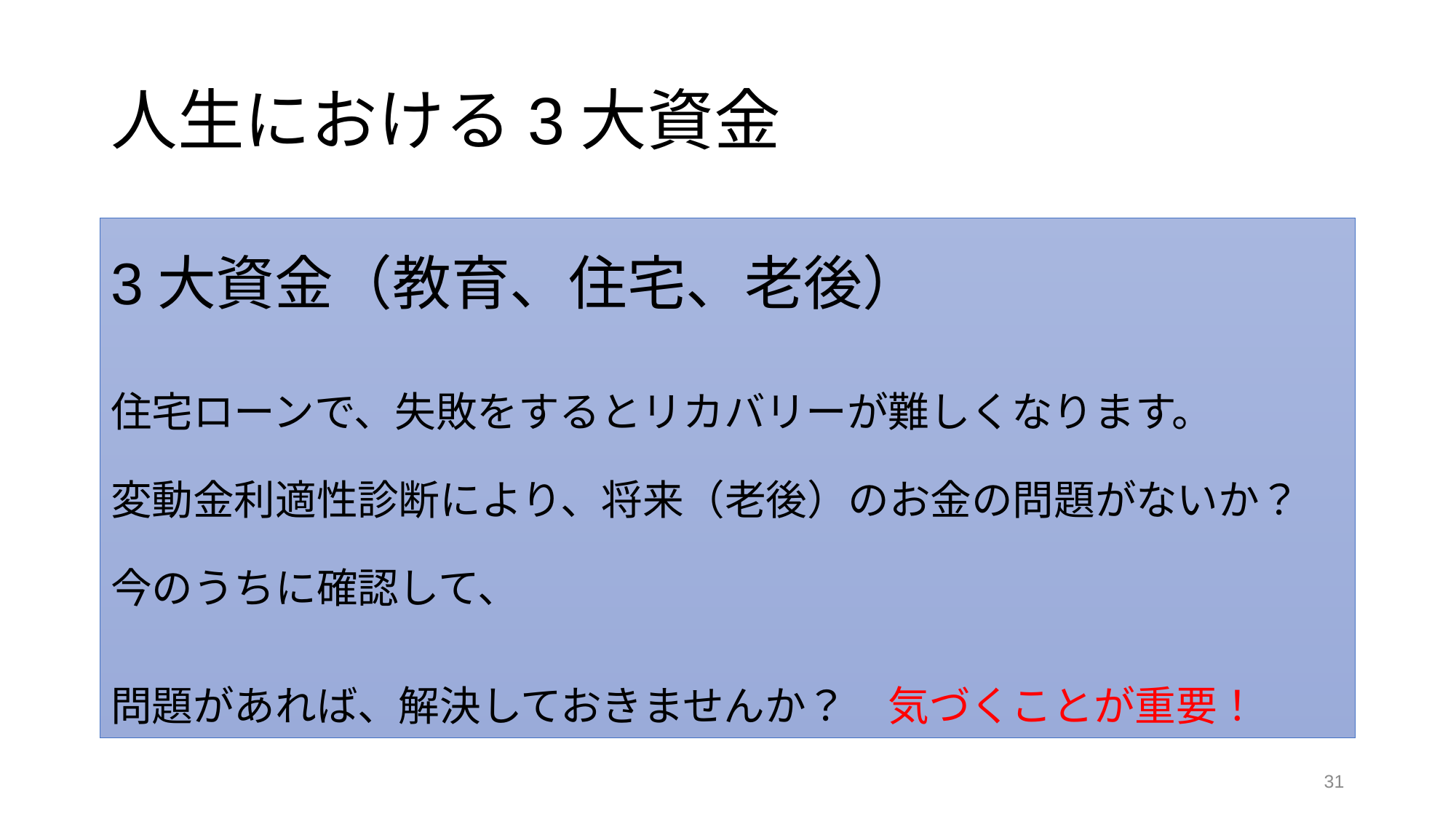

# 人生における3大資金

3大資金（教育、住宅、老後）

住宅ローンで、失敗をするとリカバリーが難しくなります。

変動金利適性診断により、将来（老後）のお金の問題がないか？

今のうちに確認して、

問題があれば、解決しておきませんか？　気づくことが重要！
31